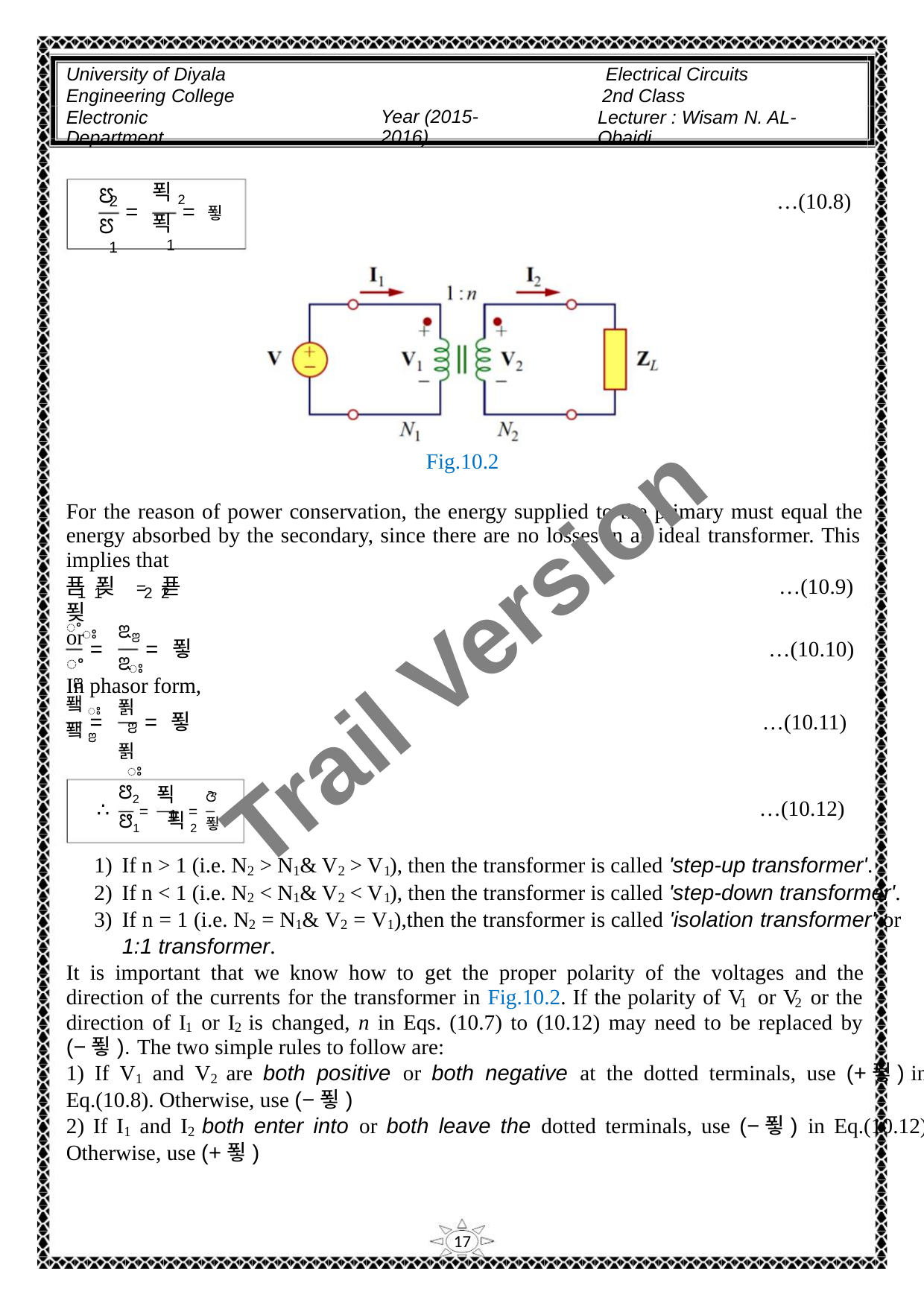

University of Diyala
Engineering College
Electronic Department
Electrical Circuits
2nd Class
Lecturer : Wisam N. AL-Obaidi
Year (2015-2016)
ꢄ
푁2
푁
1
…(10.8)
2
=
= 푛
ꢄ
1
Fig.10.2
For the reason of power conservation, the energy supplied to the primary must equal the
energy absorbed by the secondary, since there are no losses in an ideal transformer. This
implies that
푣 푖 = 푣 푖
or
…(10.9)
1 1
2 2
Trail Version
Trail Version
Trail Version
Trail Version
Trail Version
Trail Version
Trail Version
Trail Version
Trail Version
Trail Version
Trail Version
Trail Version
Trail Version
ꢀꢁ
ꢃꢂ
=
= 푛
…(10.10)
ꢀ
ꢂ
ꢃ
ꢁ
In phasor form,
퐼ꢁ
퐼ꢂ
푉
ꢂ
푉
ꢁ
=
= 푛
…(10.11)
…(10.12)
ꢅ2
푁
1
ꢆ
푛
∴
=
=
ꢅ1 푁2
1) If n > 1 (i.e. N > N & V > V ), then the transformer is called 'step-up transformer'.
2
1
2
1
2) If n < 1 (i.e. N < N & V < V ), then the transformer is called 'step-down transformer'.
2
1
2
1
3) If n = 1 (i.e. N = N & V = V ),then the transformer is called 'isolation transformer' or
2
1
2
1
1:1 transformer.
It is important that we know how to get the proper polarity of the voltages and the
direction of the currents for the transformer in Fig.10.2. If the polarity of V or V or the
1
2
direction of I or I is changed, n in Eqs. (10.7) to (10.12) may need to be replaced by
1
2
(−푛). The two simple rules to follow are:
1) If V and V are both positive or both negative at the dotted terminals, use (+푛) in
1
2
Eq.(10.8). Otherwise, use (−푛)
2) If I and I both enter into or both leave the dotted terminals, use (−푛) in Eq.(10.12).
1
2
Otherwise, use (+푛)
17